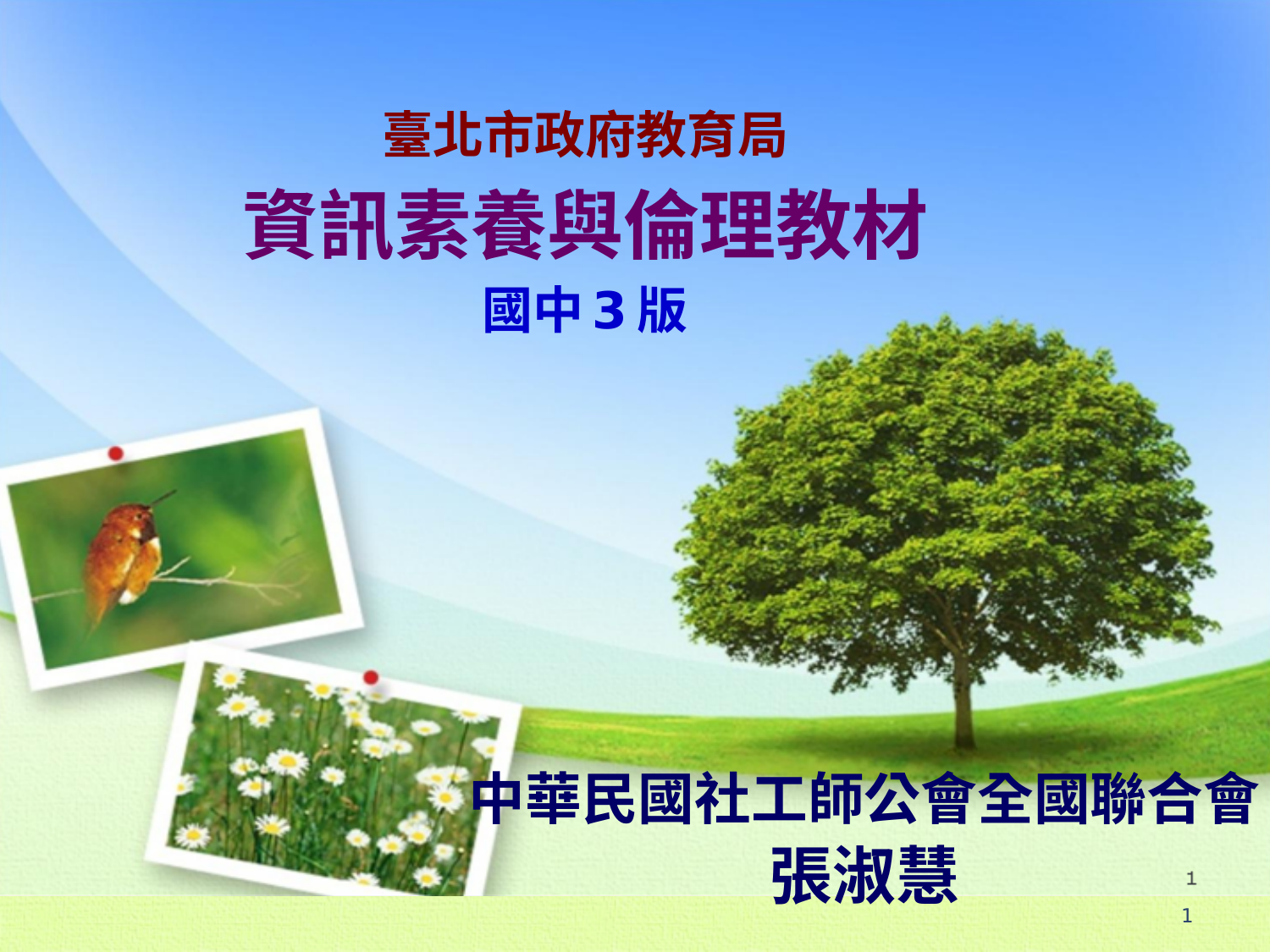

# 臺北市政府教育局 資訊素養與倫理教材 國中3版
中華民國社工師公會全國聯合會
張淑慧
1